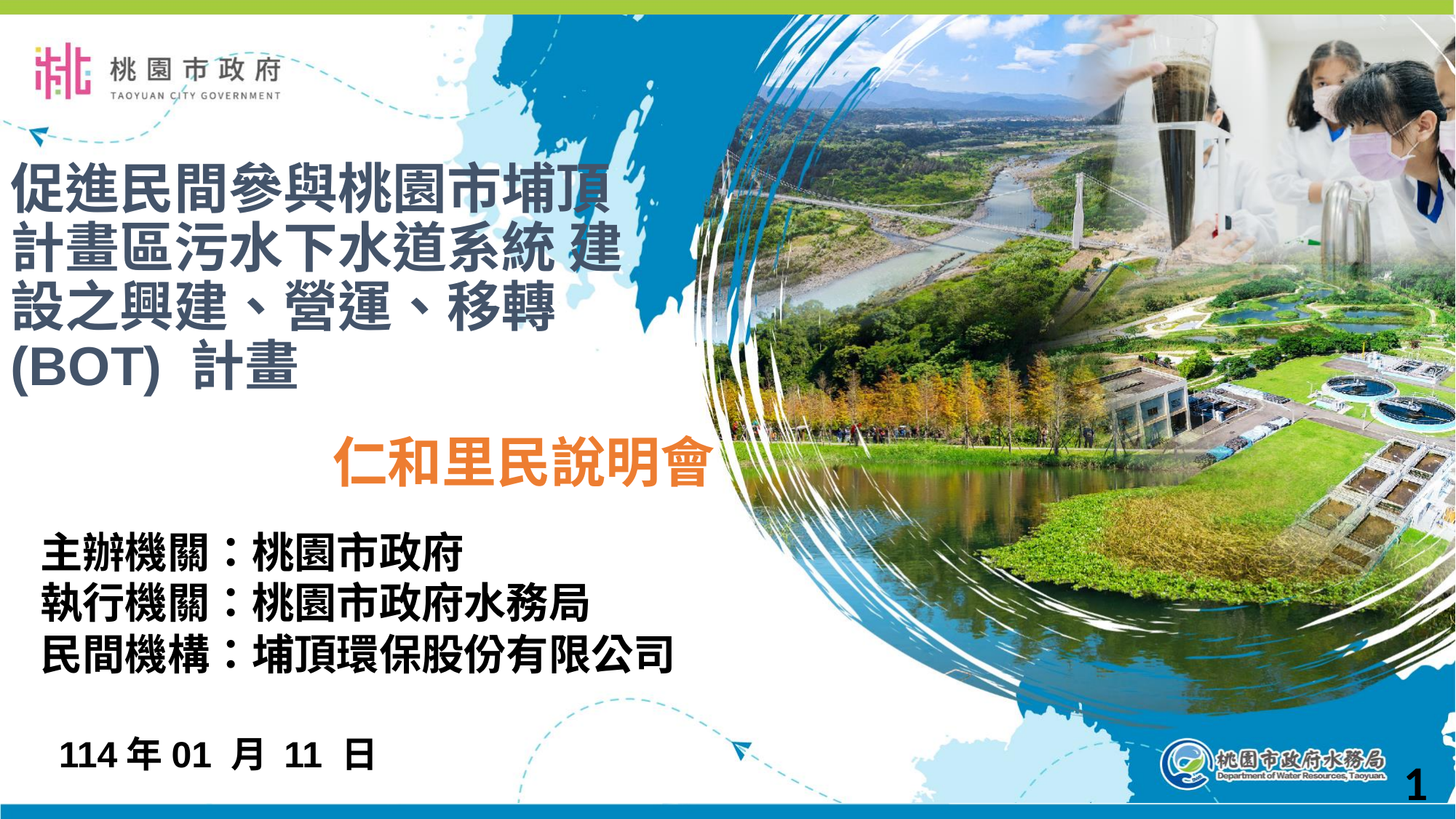

# 促進民間參與桃園市埔頂計畫區污水下水道系統 建設之興建、營運、移轉(BOT) 計畫
仁和里民說明會
主辦機關：桃園市政府
執行機關：桃園市政府水務局
民間機構：埔頂環保股份有限公司
114年01 月 11 日
1